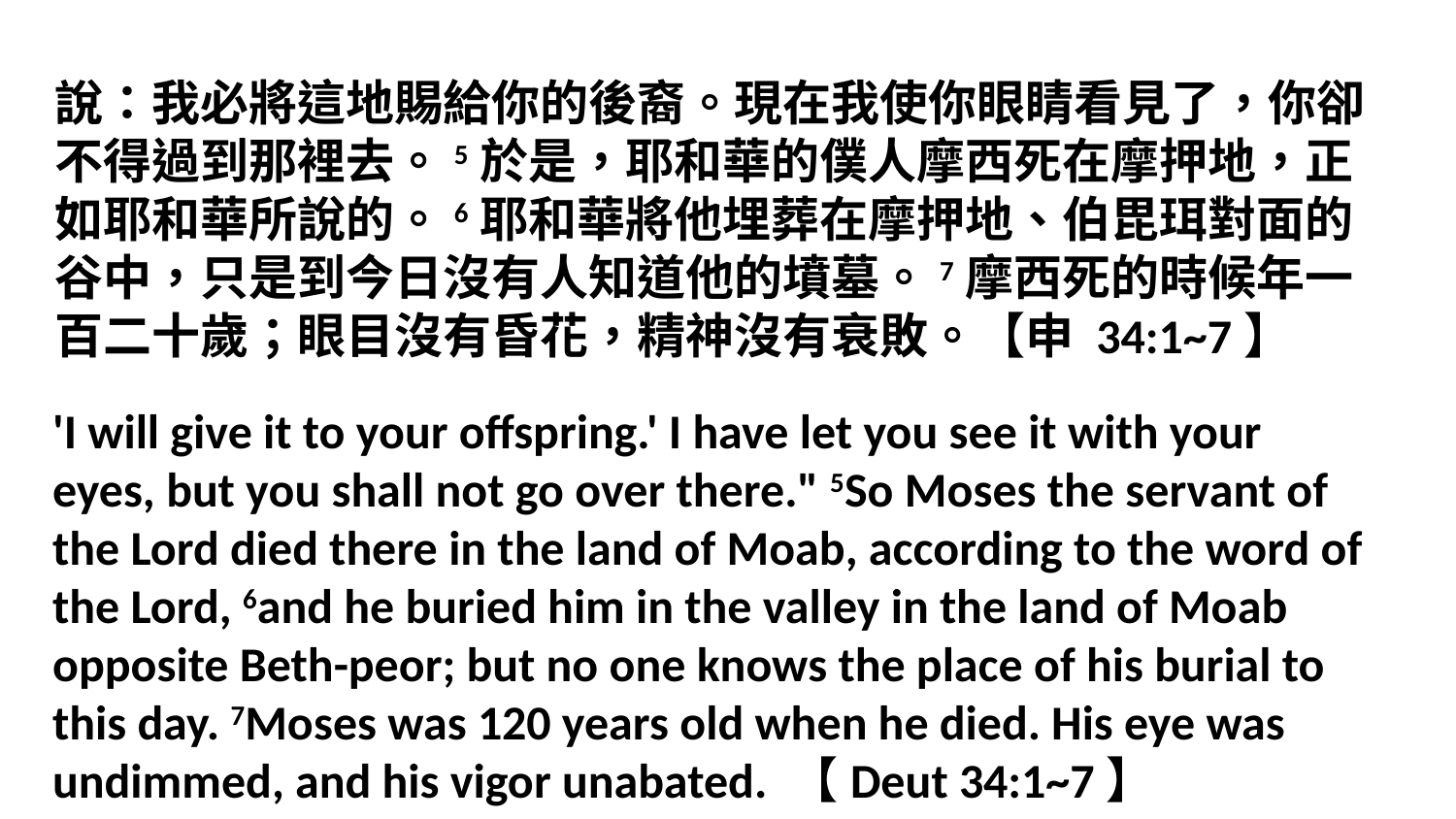

說：我必將這地賜給你的後裔。現在我使你眼睛看見了，你卻不得過到那裡去。5於是，耶和華的僕人摩西死在摩押地，正如耶和華所說的。6耶和華將他埋葬在摩押地、伯毘珥對面的谷中，只是到今日沒有人知道他的墳墓。7摩西死的時候年一百二十歲；眼目沒有昏花，精神沒有衰敗。【申 34:1~7】
'I will give it to your offspring.' I have let you see it with your eyes, but you shall not go over there." 5So Moses the servant of the Lord died there in the land of Moab, according to the word of the Lord, 6and he buried him in the valley in the land of Moab opposite Beth-peor; but no one knows the place of his burial to this day. 7Moses was 120 years old when he died. His eye was undimmed, and his vigor unabated. 【Deut 34:1~7】